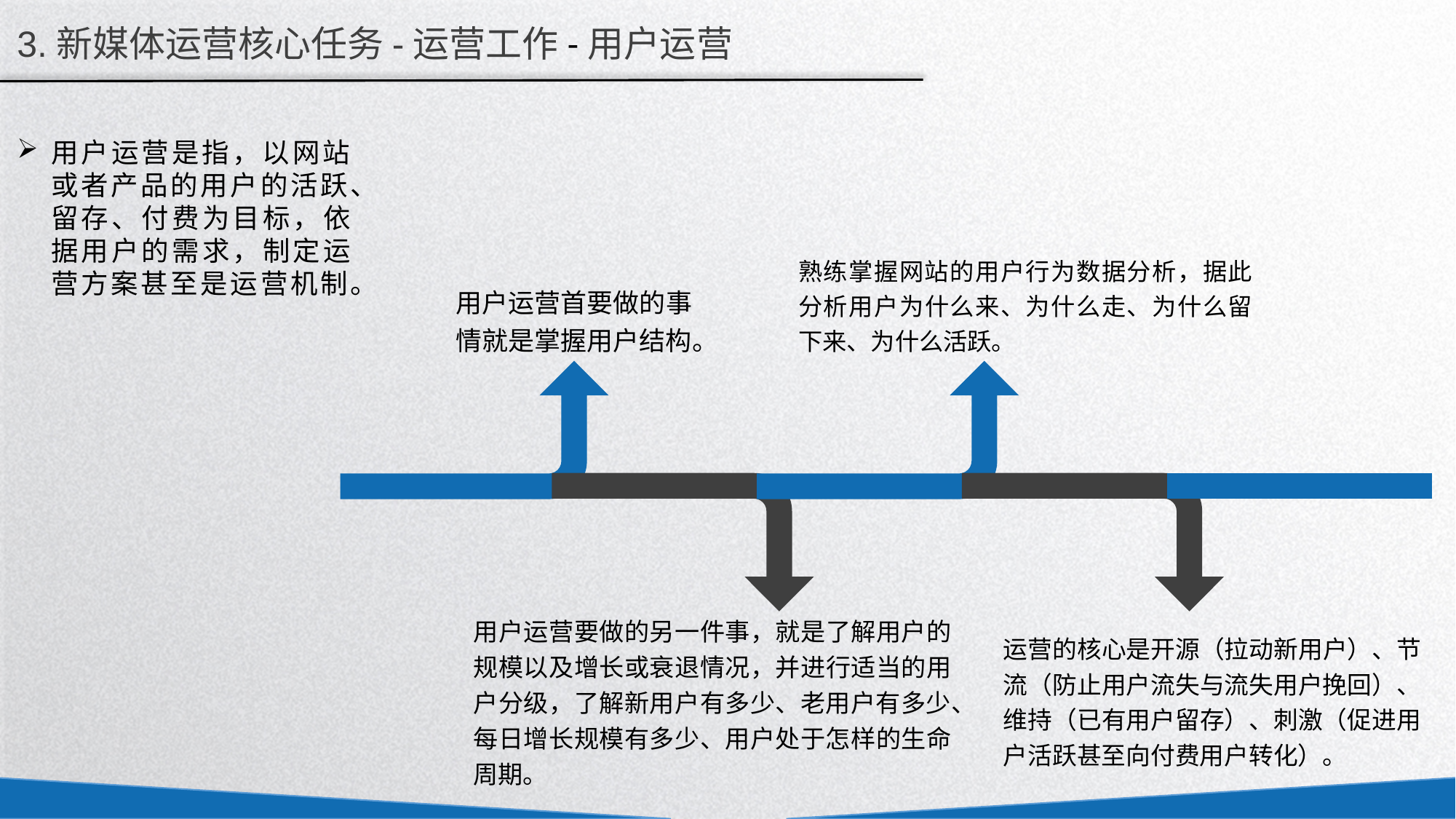

3.新媒体运营核心任务-运营工作-用户运营
用户运营是指，以网站或者产品的用户的活跃、留存、付费为目标，依据用户的需求，制定运营方案甚至是运营机制。
熟练掌握网站的用户行为数据分析，据此分析用户为什么来、为什么走、为什么留下来、为什么活跃。
用户运营首要做的事情就是掌握用户结构。

用户运营要做的另一件事，就是了解用户的规模以及增长或衰退情况，并进行适当的用户分级，了解新用户有多少、老用户有多少、每日增长规模有多少、用户处于怎样的生命周期。
运营的核心是开源（拉动新用户）、节流（防止用户流失与流失用户挽回）、维持（已有用户留存）、刺激（促进用户活跃甚至向付费用户转化）。